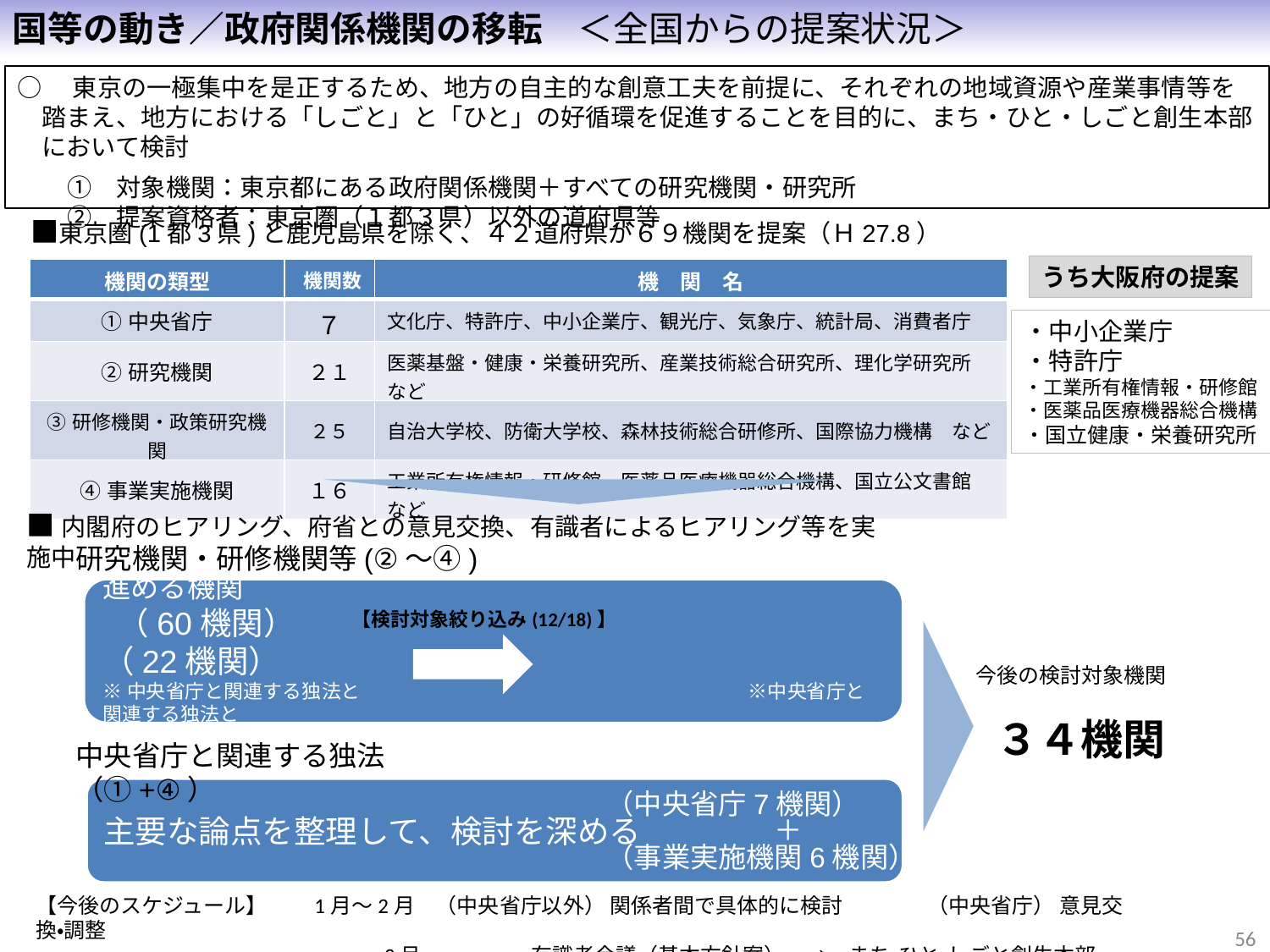

国等の動き／政府関係機関の移転　＜全国からの提案状況＞
○　東京の一極集中を是正するため、地方の自主的な創意工夫を前提に、それぞれの地域資源や産業事情等を踏まえ、地方における「しごと」と「ひと」の好循環を促進することを目的に、まち・ひと・しごと創生本部において検討
　　①　対象機関：東京都にある政府関係機関＋すべての研究機関・研究所
　　②　提案資格者：東京圏（１都３県）以外の道府県等
　■東京圏(1都3県)と鹿児島県を除く、４２道府県が６９機関を提案（Ｈ27.8）
うち大阪府の提案
| 機関の類型 | 機関数 | 機　関　名 |
| --- | --- | --- |
| ①中央省庁 | ７ | 文化庁、特許庁、中小企業庁、観光庁、気象庁、統計局、消費者庁 |
| ②研究機関 | ２１ | 医薬基盤・健康・栄養研究所、産業技術総合研究所、理化学研究所　など |
| ③研修機関・政策研究機関 | ２５ | 自治大学校、防衛大学校、森林技術総合研修所、国際協力機構　など |
| ④事業実施機関 | １６ | 工業所有権情報・研修館、医薬品医療機器総合機構、国立公文書館　など |
・中小企業庁
・特許庁
・工業所有権情報・研修館
・医薬品医療機器総合機構
・国立健康・栄養研究所

■内閣府のヒアリング、府省との意見交換、有識者によるヒアリング等を実施中
研究機関・研修機関等(②～④)
  提案機関数　　　　　　　　　　　　　　　　  検討を進める機関
 （60機関）　　　　　　　　　　　　　　　　  （22機関）
※中央省庁と関連する独法と　　　　　　　　　　　　　　　　　　　    ※中央省庁と関連する独法と
　重複する4機関を含む　　　　　　　　　　　　　　 　　　       重複する1機関を含む

主要な論点を整理して、検討を深める
【検討対象絞り込み(12/18)】
今後の検討対象機関

 ３４機関

中央省庁と関連する独法（①+④）
（中央省庁7機関）
　　　　　　＋
（事業実施機関6機関）
【今後のスケジュール】　　1月～2月　（中央省庁以外） 関係者間で具体的に検討　　　　（中央省庁） 意見交換・調整
　　　　　　　　　　　　　　　　 3月　　　　 　有識者会議（基本方針案）　→　まち・ひと・しごと創生本部　（基本方針の決定）
56